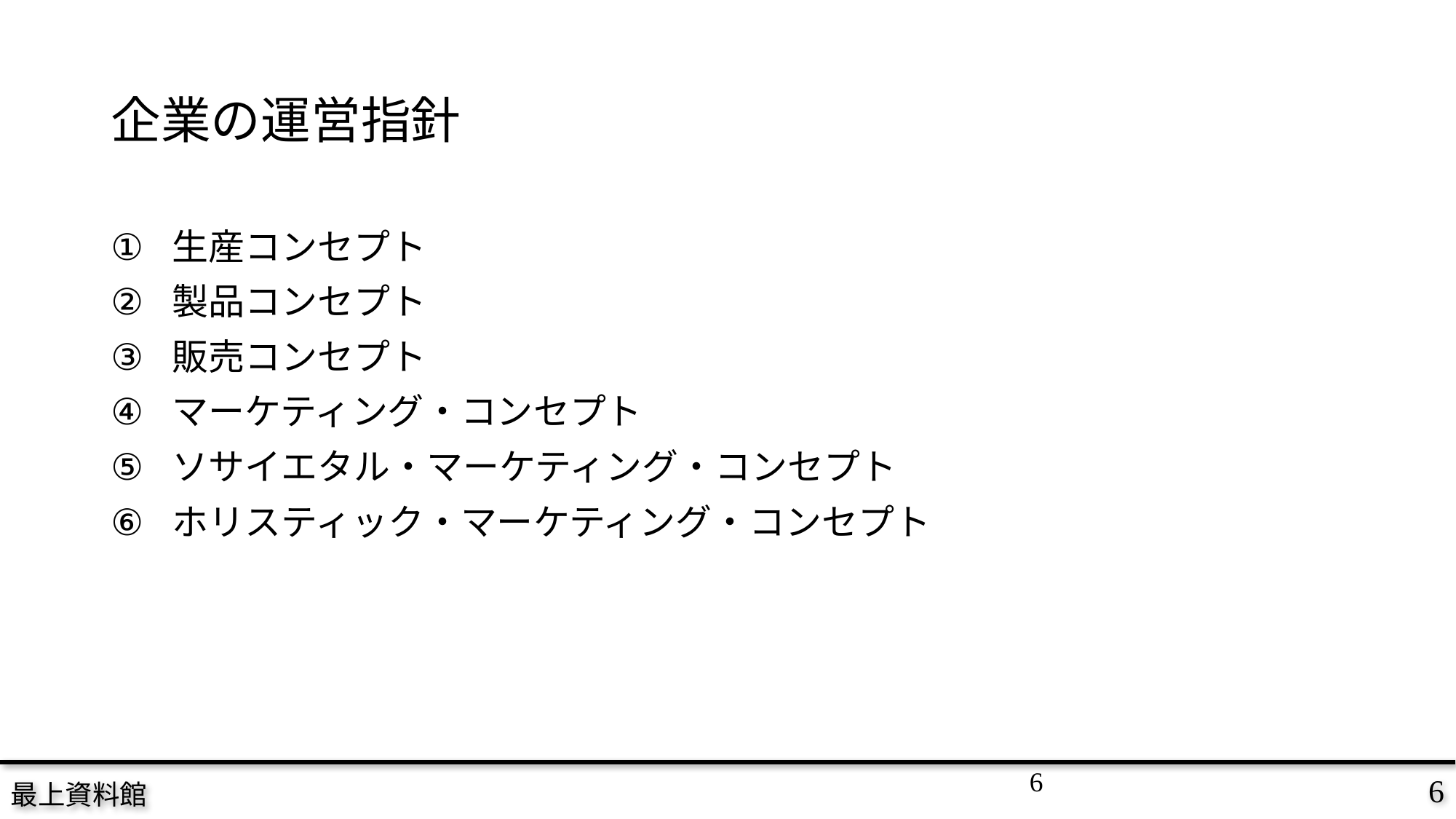

# 企業の運営指針
生産コンセプト
製品コンセプト
販売コンセプト
マーケティング・コンセプト
ソサイエタル・マーケティング・コンセプト
ホリスティック・マーケティング・コンセプト

6